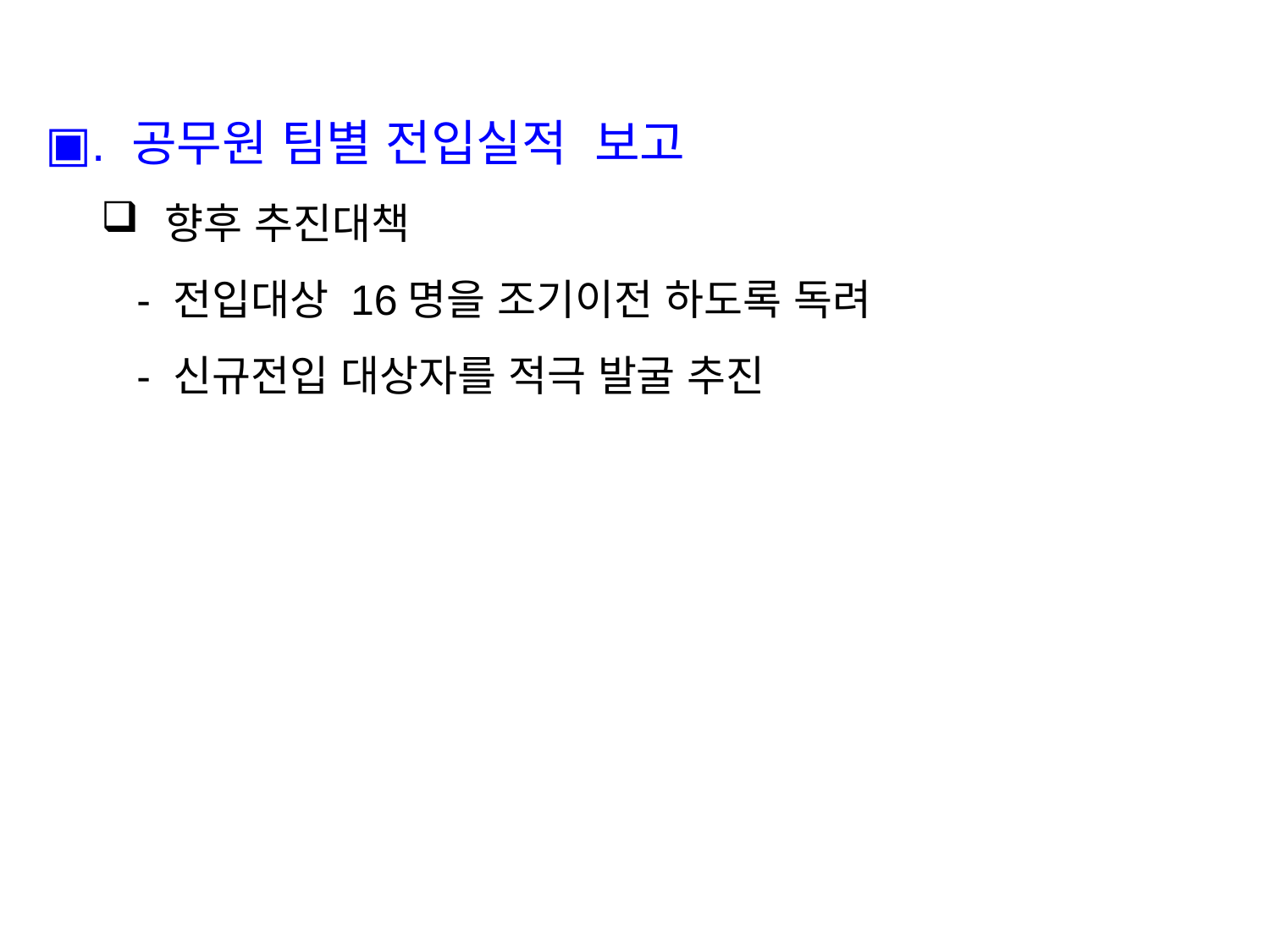

▣. 공무원 팀별 전입실적  보고
향후 추진대책
   - 전입대상 16명을 조기이전 하도록 독려
   - 신규전입 대상자를 적극 발굴 추진